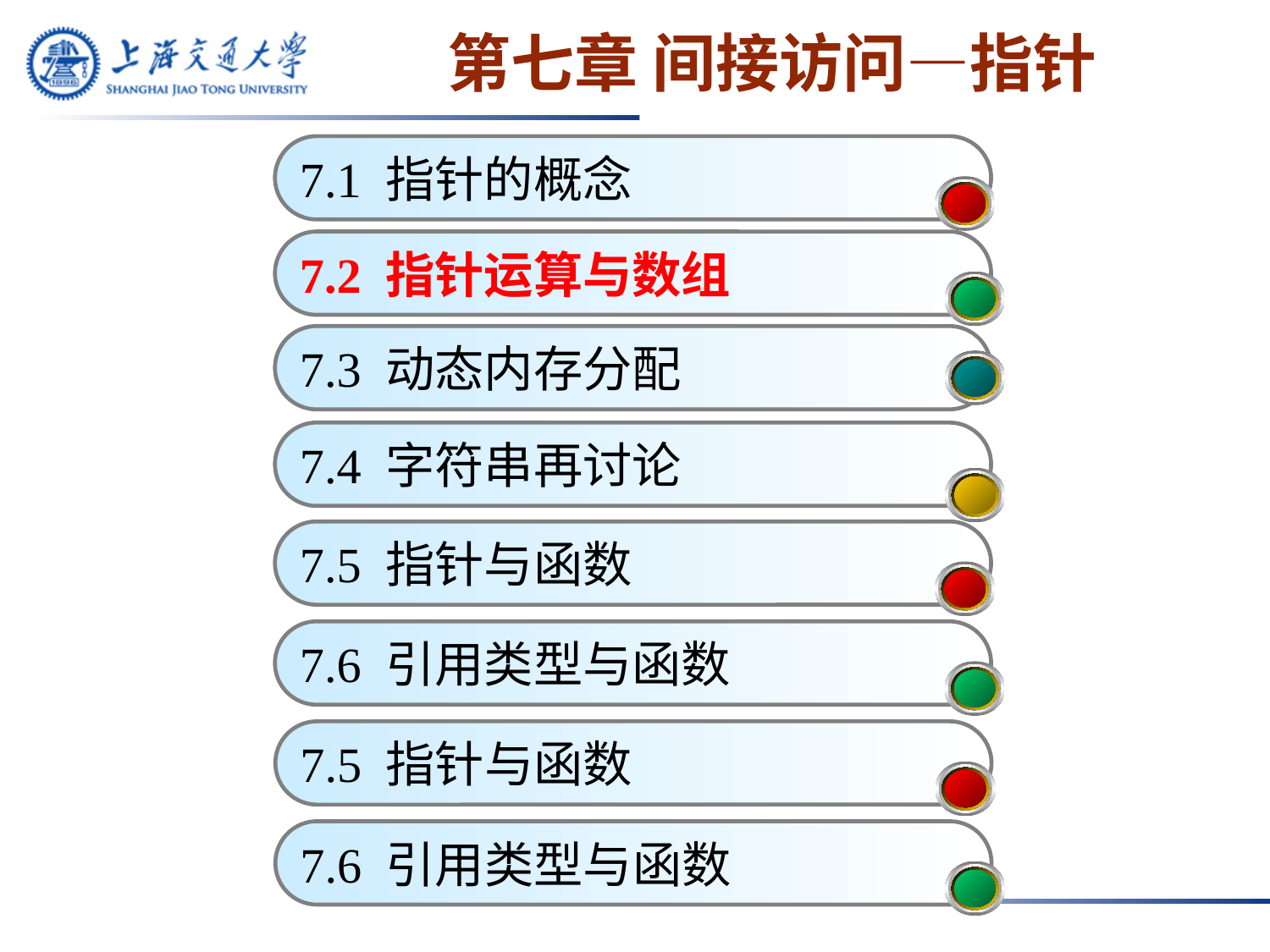

# 第七章 间接访问—指针
7.1 指针的概念

7.2 指针运算与数组

7.3 动态内存分配

7.4 字符串再讨论

7.5 指针与函数

7.6 引用类型与函数

7.5 指针与函数

7.6 引用类型与函数